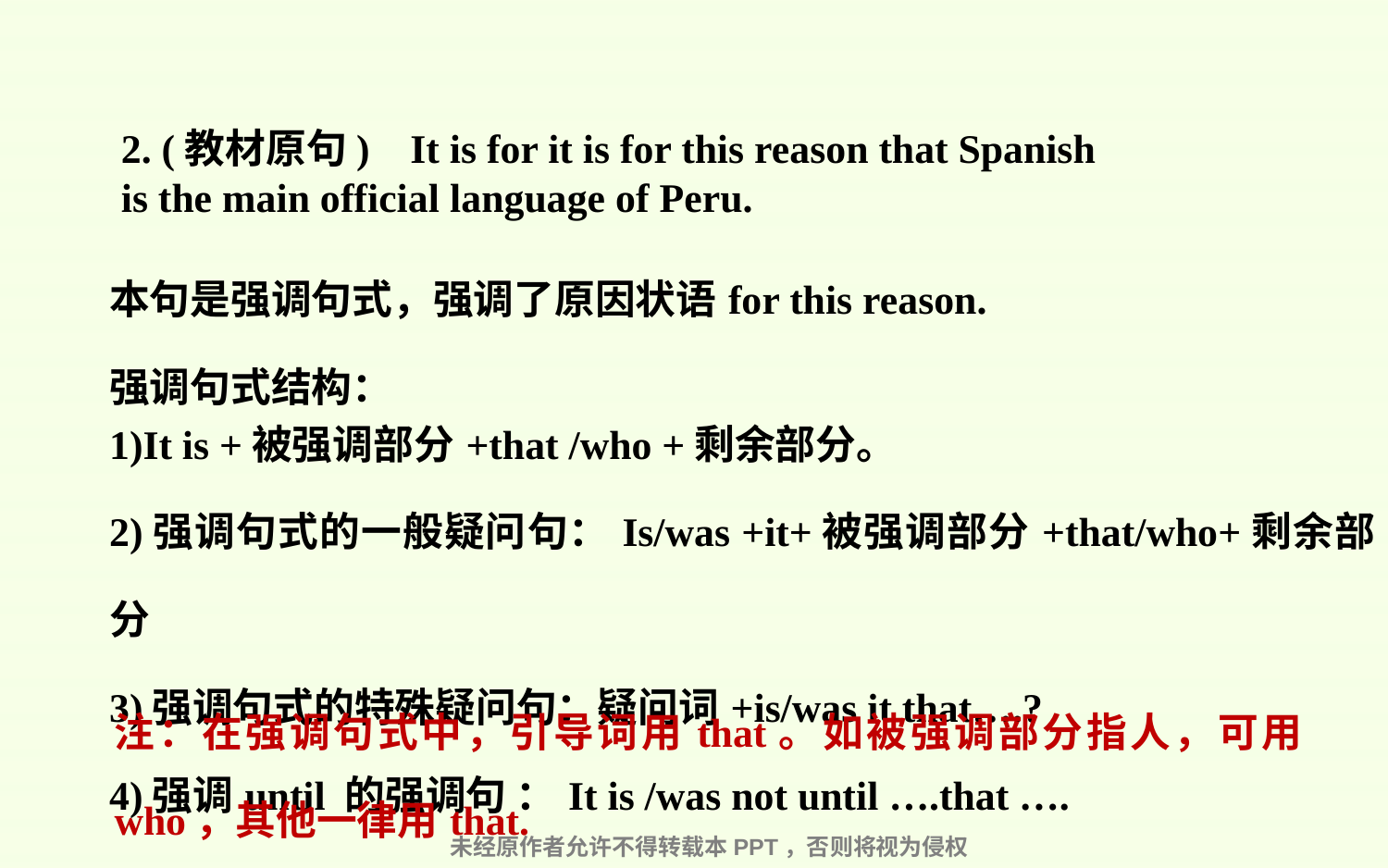

2. (教材原句)    It is for it is for this reason that Spanish
is the main official language of Peru.
| 本句是强调句式，强调了原因状语for this reason. 强调句式结构： |
| --- |
| 1)It is +被强调部分+that /who +剩余部分。 2)强调句式的一般疑问句：Is/was +it+被强调部分+that/who+剩余部分 3)强调句式的特殊疑问句：疑问词+is/was it that….? 4)强调until 的强调句 ：It is /was not until ….that …. |
| --- |
| 注：在强调句式中，引导词用that。如被强调部分指人，可用who，其他一律用that. |
| --- |